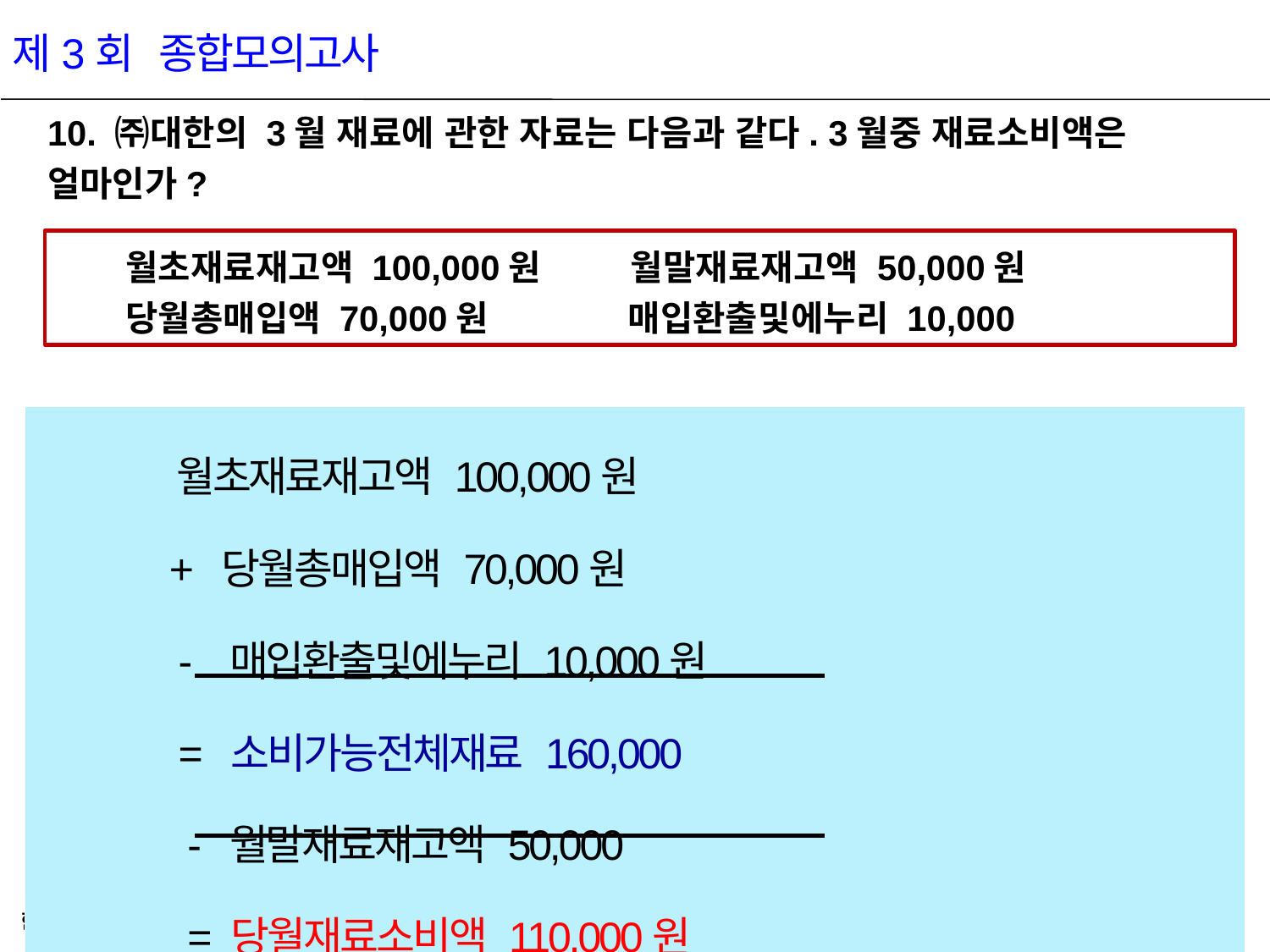

제3회   종합모의고사
10. ㈜대한의 3월 재료에 관한 자료는 다음과 같다. 3월중 재료소비액은 얼마인가?
      월초재료재고액 100,000원         월말재료재고액 50,000원
      당월총매입액 70,000원              매입환출및에누리 10,000
| 월초재료재고액 100,000원 + 당월총매입액 70,000원 - 매입환출및에누리 10,000원 = 소비가능전체재료 160,000 - 월말재료재고액 50,000 = 당월재료소비액 110,000원 |
| --- |
8